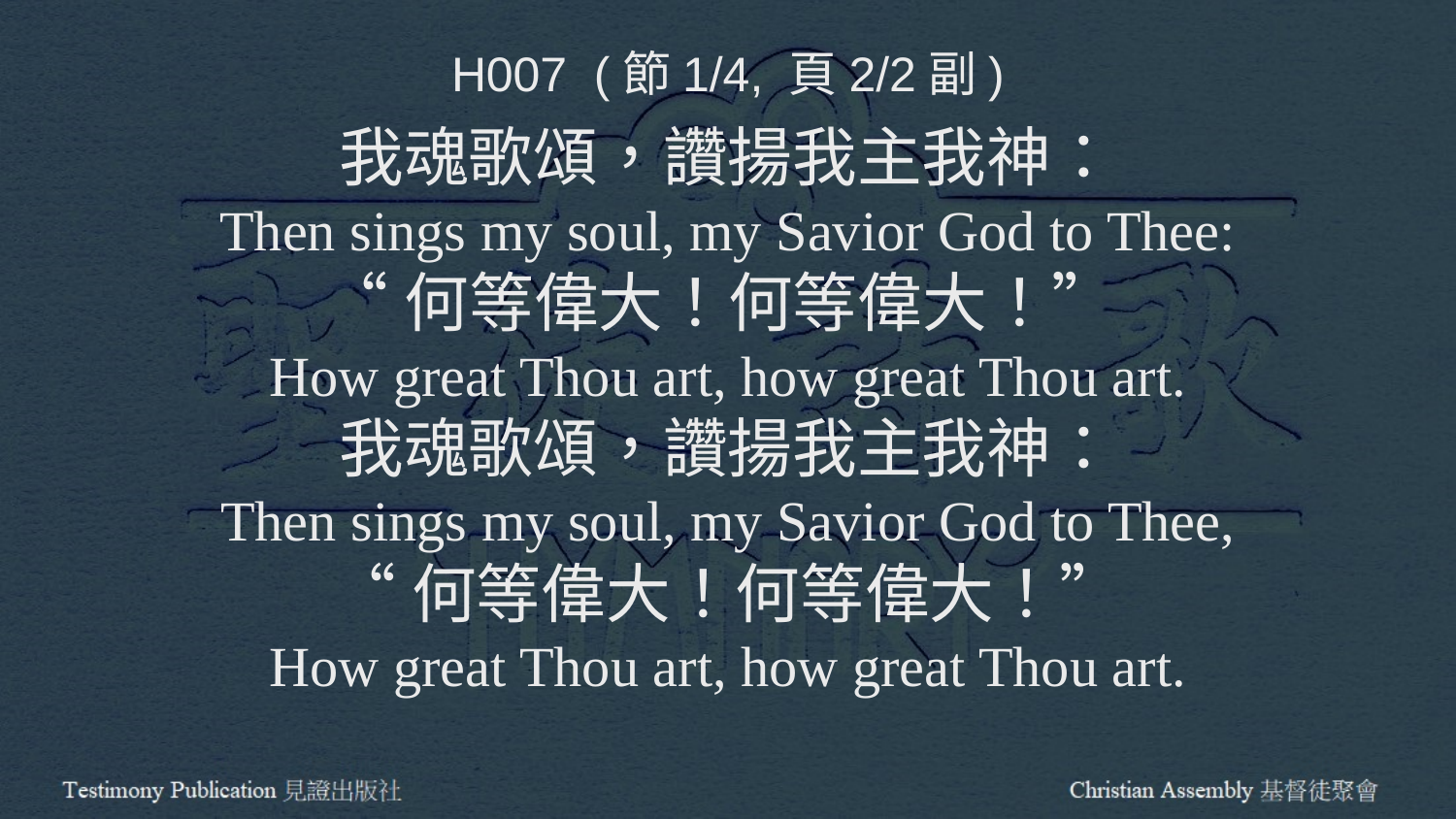

H007  (節1/4, 頁2/2副)
我魂歌頌，讚揚我主我神：
Then sings my soul, my Savior God to Thee:
“何等偉大！何等偉大！”
How great Thou art, how great Thou art.
我魂歌頌，讚揚我主我神：
Then sings my soul, my Savior God to Thee,
“何等偉大！何等偉大！”
How great Thou art, how great Thou art.